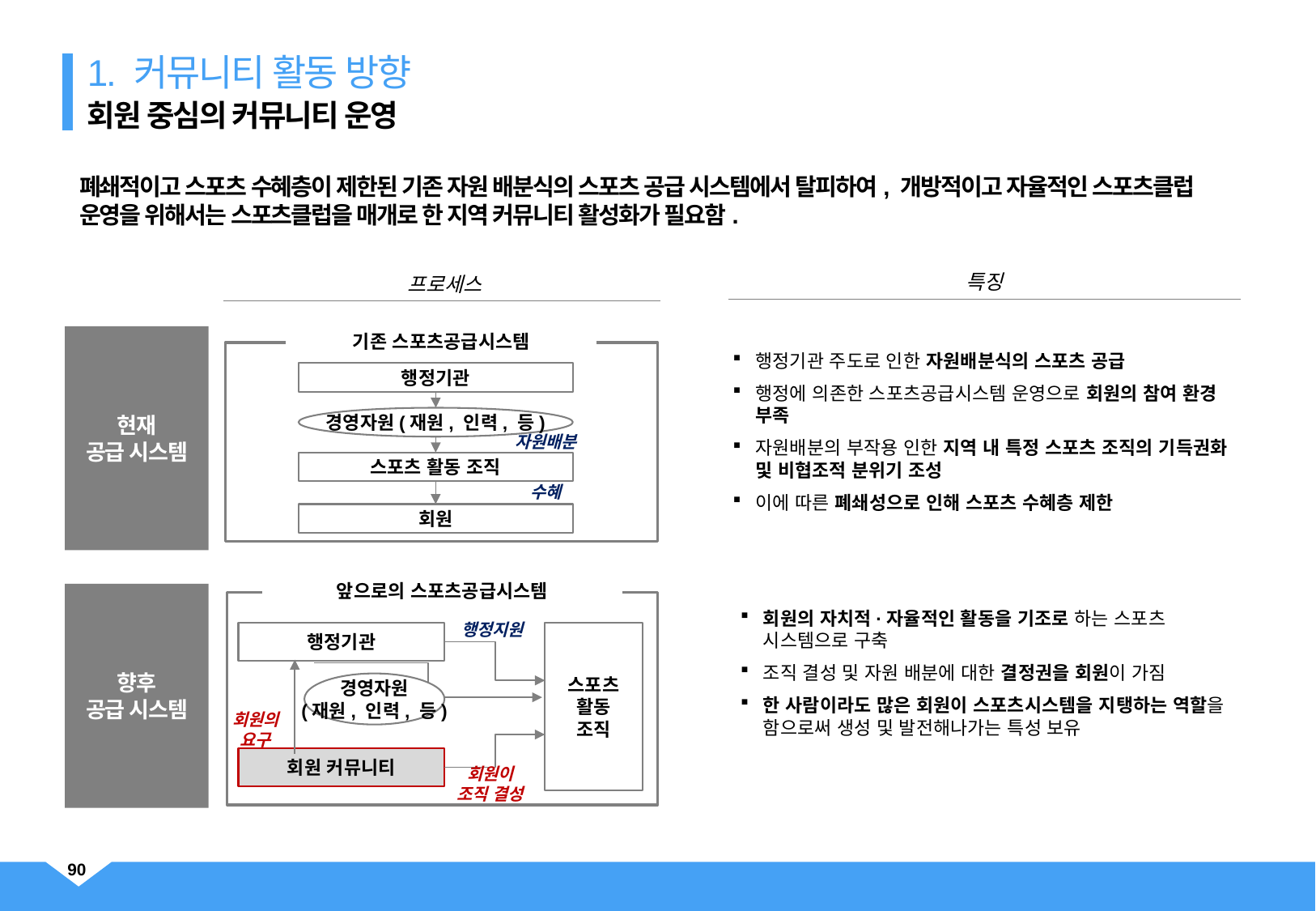

1. 커뮤니티 활동 방향
회원 중심의 커뮤니티 운영
폐쇄적이고 스포츠 수혜층이 제한된 기존 자원 배분식의 스포츠 공급 시스템에서 탈피하여, 개방적이고 자율적인 스포츠클럽 운영을 위해서는 스포츠클럽을 매개로 한 지역 커뮤니티 활성화가 필요함.
특징
프로세스
현재
공급 시스템
기존 스포츠공급시스템

행정기관
경영자원(재원, 인력, 등)
자원배분
스포츠 활동 조직
수혜
회원
행정기관 주도로 인한 자원배분식의 스포츠 공급
행정에 의존한 스포츠공급시스템 운영으로 회원의 참여 환경 부족
자원배분의 부작용 인한 지역 내 특정 스포츠 조직의 기득권화 및 비협조적 분위기 조성
이에 따른 폐쇄성으로 인해 스포츠 수혜층 제한
앞으로의 스포츠공급시스템

행정지원
행정기관
스포츠
활동
조직
경영자원
(재원, 인력, 등)
회원의
요구
회원 커뮤니티
회원이
조직 결성
향후
공급 시스템
회원의 자치적·자율적인 활동을 기조로 하는 스포츠 시스템으로 구축
조직 결성 및 자원 배분에 대한 결정권을 회원이 가짐
한 사람이라도 많은 회원이 스포츠시스템을 지탱하는 역할을 함으로써 생성 및 발전해나가는 특성 보유